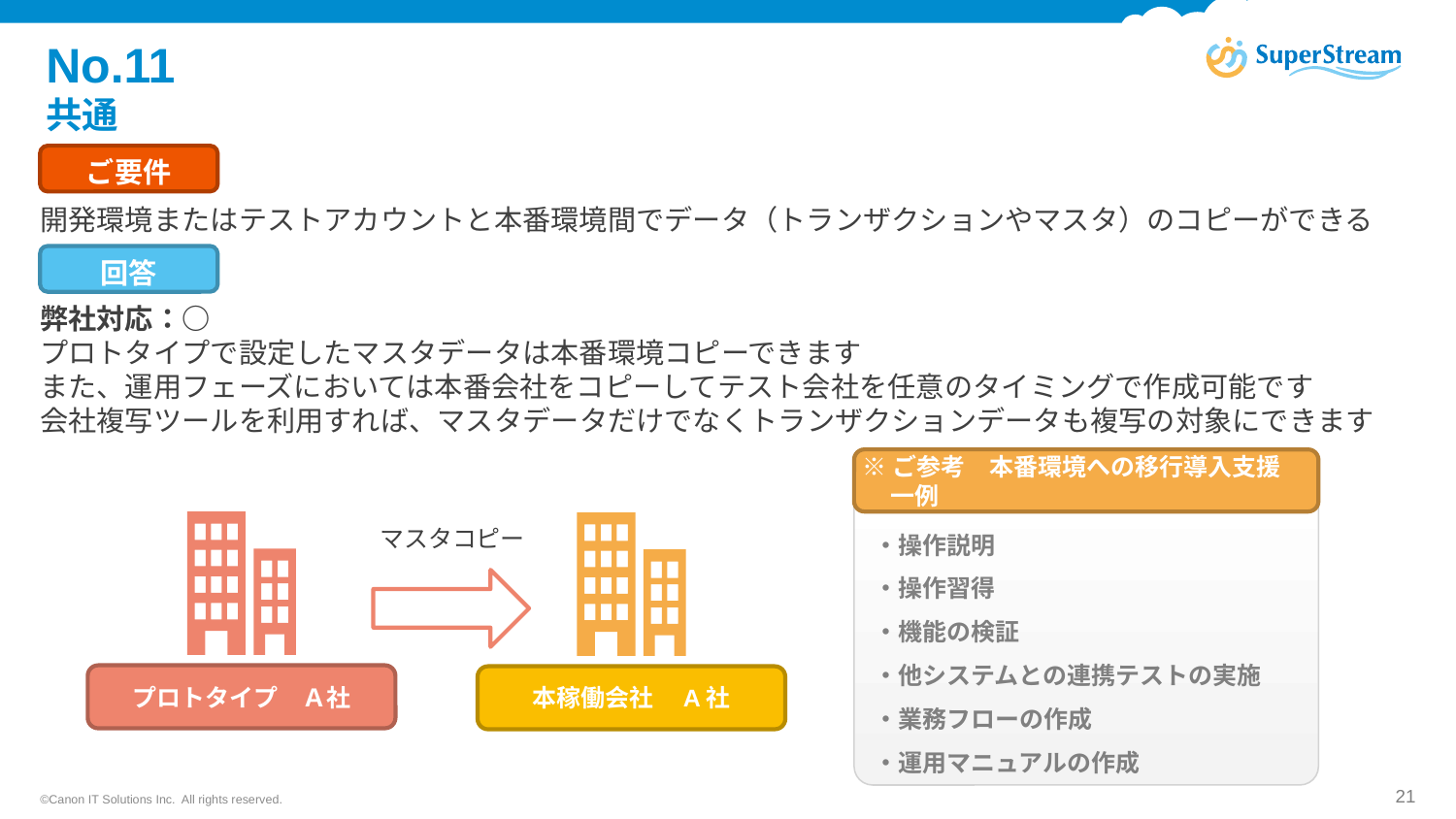

# No.11 共通
ご要件
開発環境またはテストアカウントと本番環境間でデータ（トランザクションやマスタ）のコピーができる
回答
弊社対応：○
プロトタイプで設定したマスタデータは本番環境コピーできます
また、運用フェーズにおいては本番会社をコピーしてテスト会社を任意のタイミングで作成可能です
会社複写ツールを利用すれば、マスタデータだけでなくトランザクションデータも複写の対象にできます
※ご参考　本番環境への移行導入支援
     一例

・操作説明
・操作習得
・機能の検証
・他システムとの連携テストの実施
・業務フローの作成
・運用マニュアルの作成

マスタコピー

プロトタイプ　Ａ社
本稼働会社　A社
©Canon IT Solutions Inc.  All rights reserved.
21